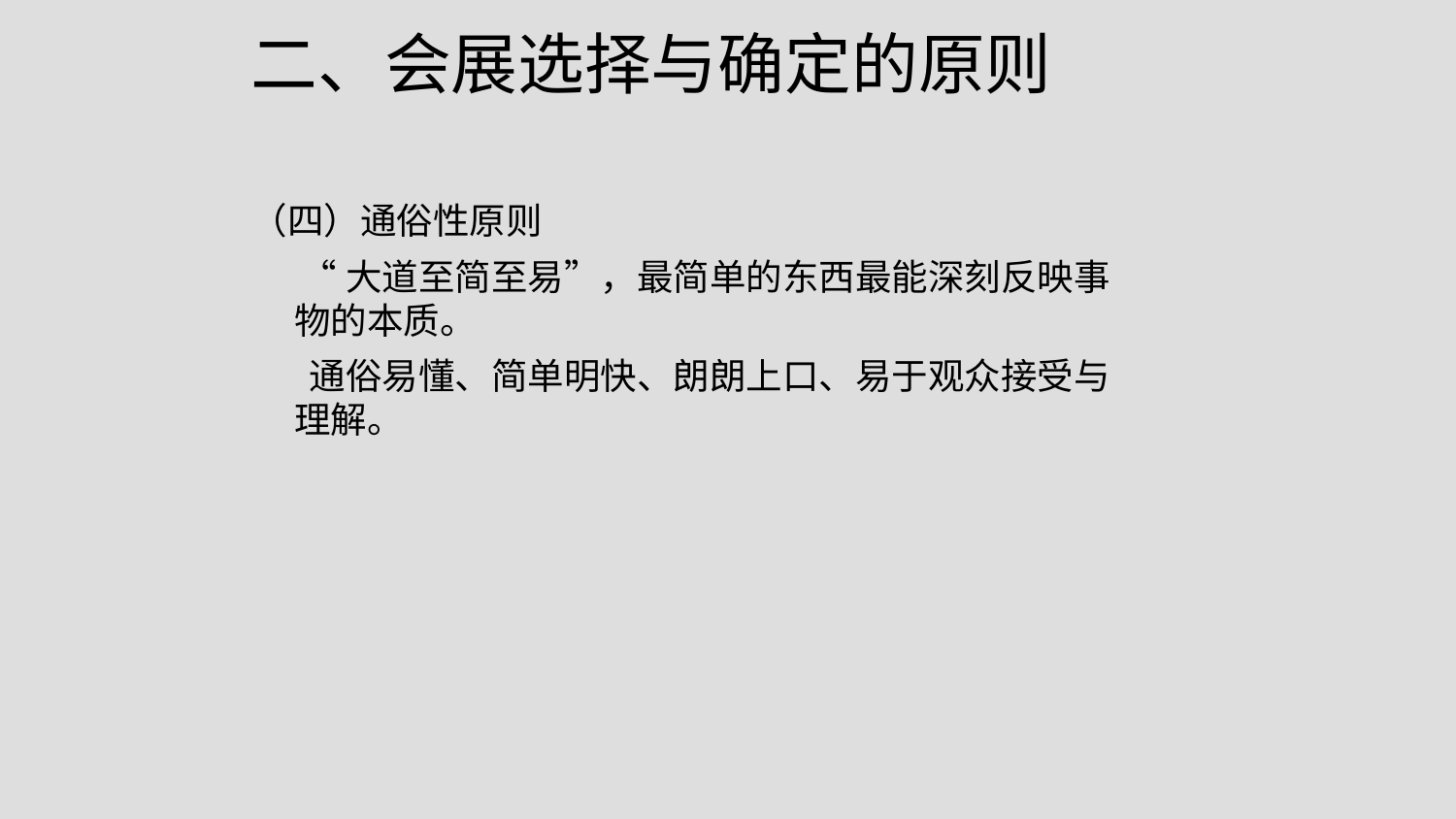

# 二、会展选择与确定的原则
（四）通俗性原则
      “大道至简至易”，最简单的东西最能深刻反映事物的本质。
      通俗易懂、简单明快、朗朗上口、易于观众接受与理解。